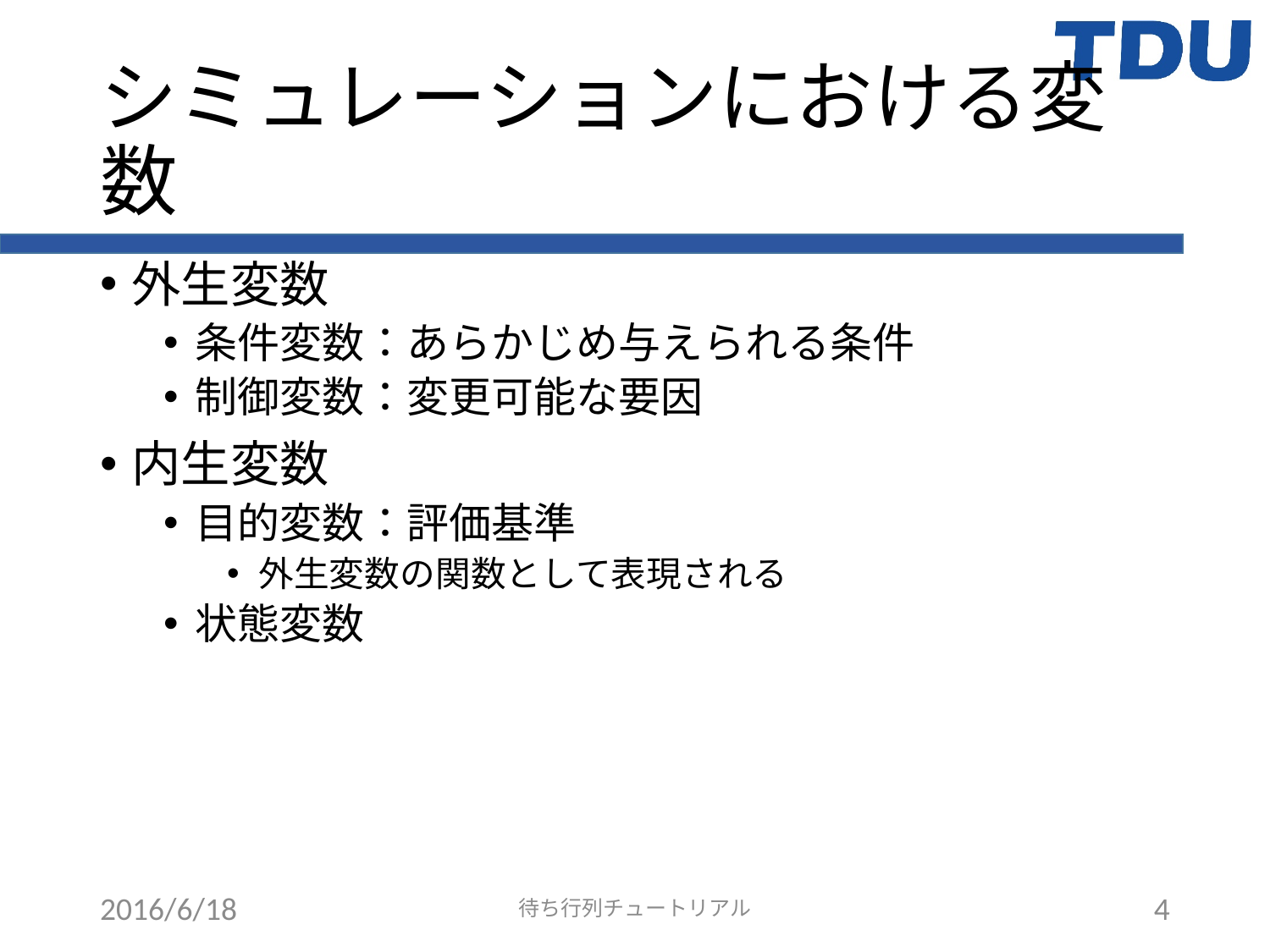

# シミュレーションにおける変数
外生変数
条件変数：あらかじめ与えられる条件
制御変数：変更可能な要因
内生変数
目的変数：評価基準
外生変数の関数として表現される
状態変数
2016/6/18
待ち行列チュートリアル
4